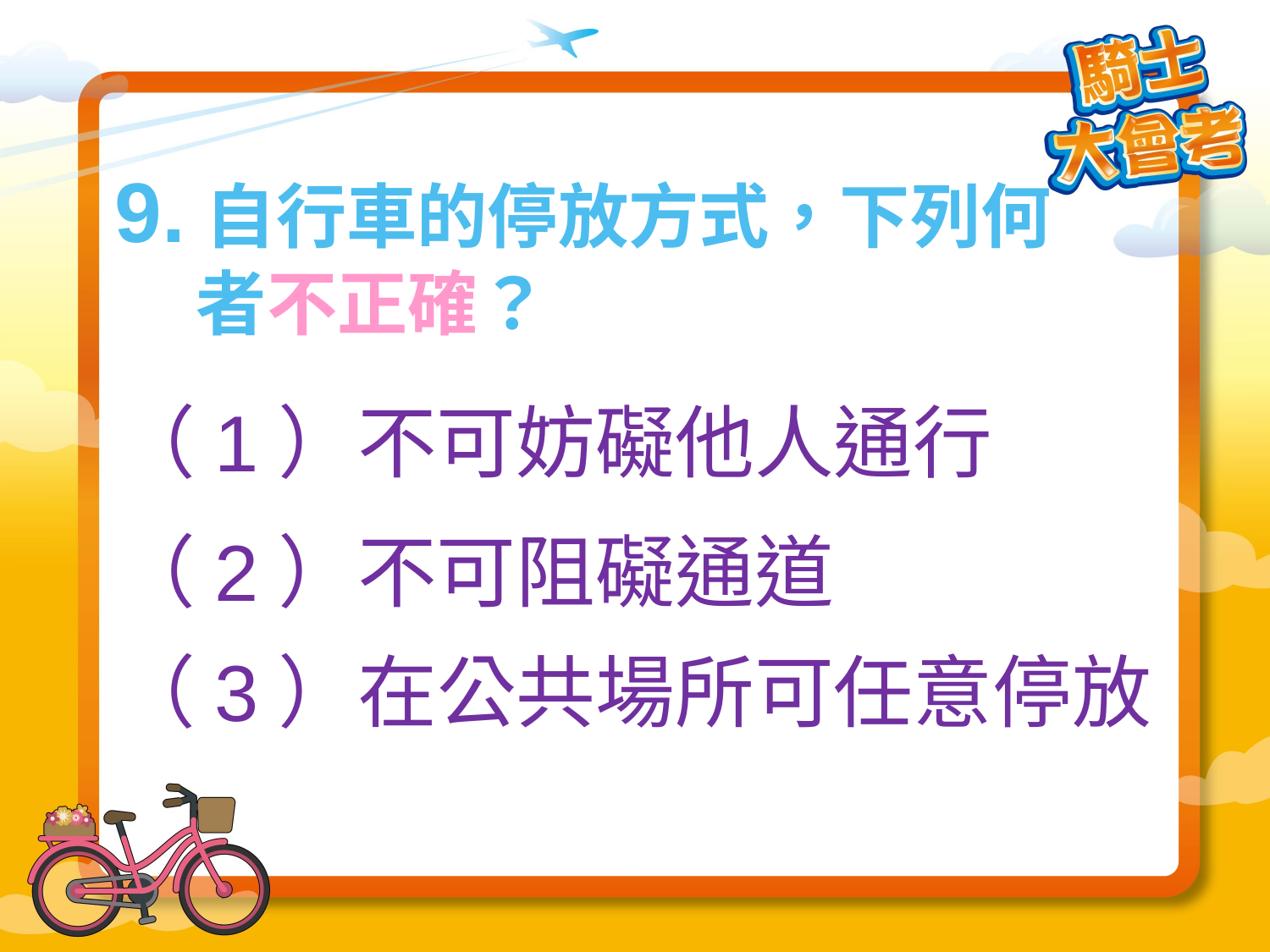

9.自行車的停放方式，下列何
    者不正確？
（1）不可妨礙他人通行
（2）不可阻礙通道
（3）在公共場所可任意停放